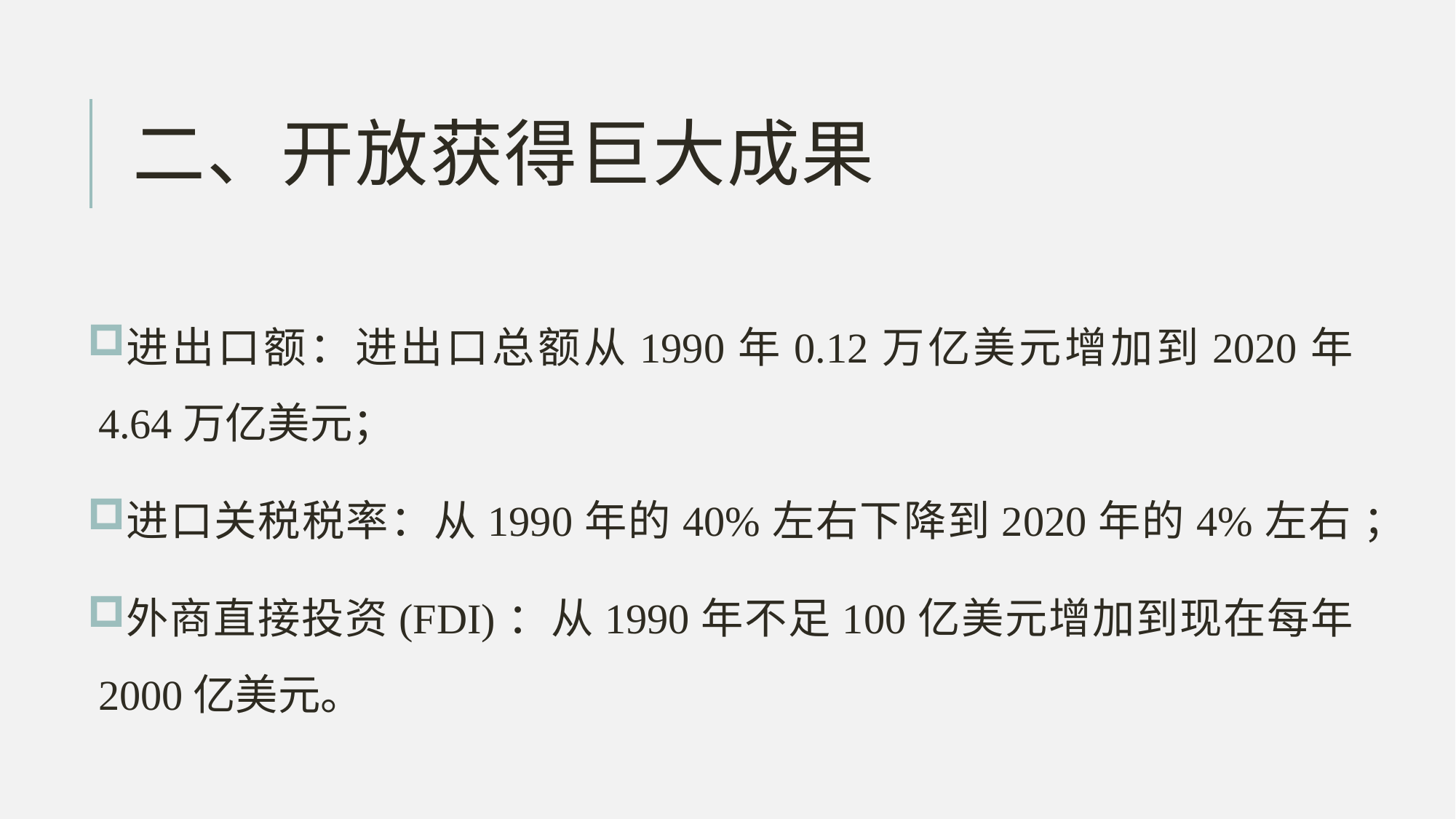

# 二、开放获得巨大成果
进出口额：进出口总额从1990年0.12万亿美元增加到2020年4.64万亿美元；
进口关税税率：从1990年的40%左右下降到2020年的4%左右 ；
外商直接投资(FDI)：从1990年不足100亿美元增加到现在每年2000亿美元。